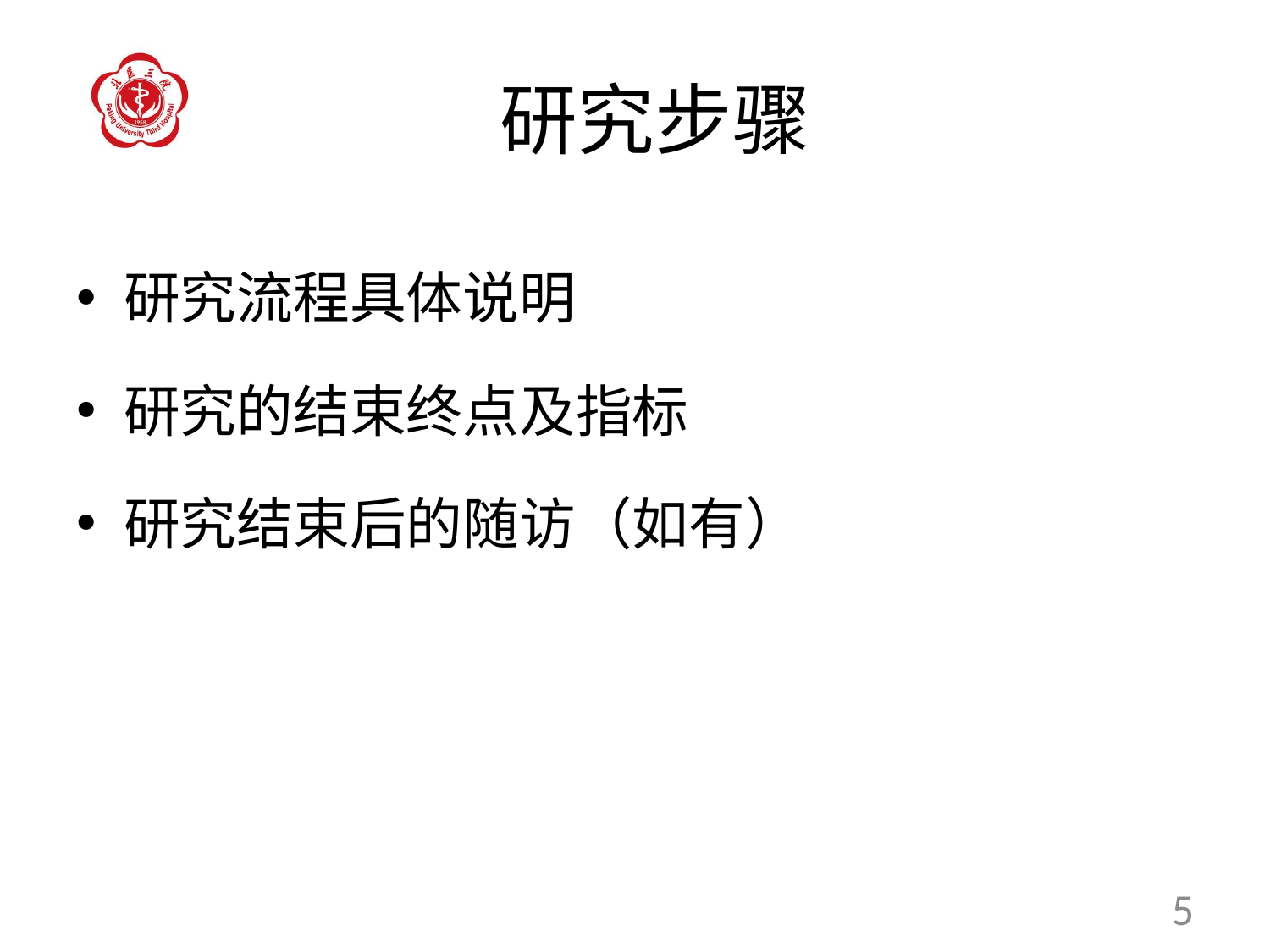

# 研究步骤
研究流程具体说明
研究的结束终点及指标
研究结束后的随访（如有）

5